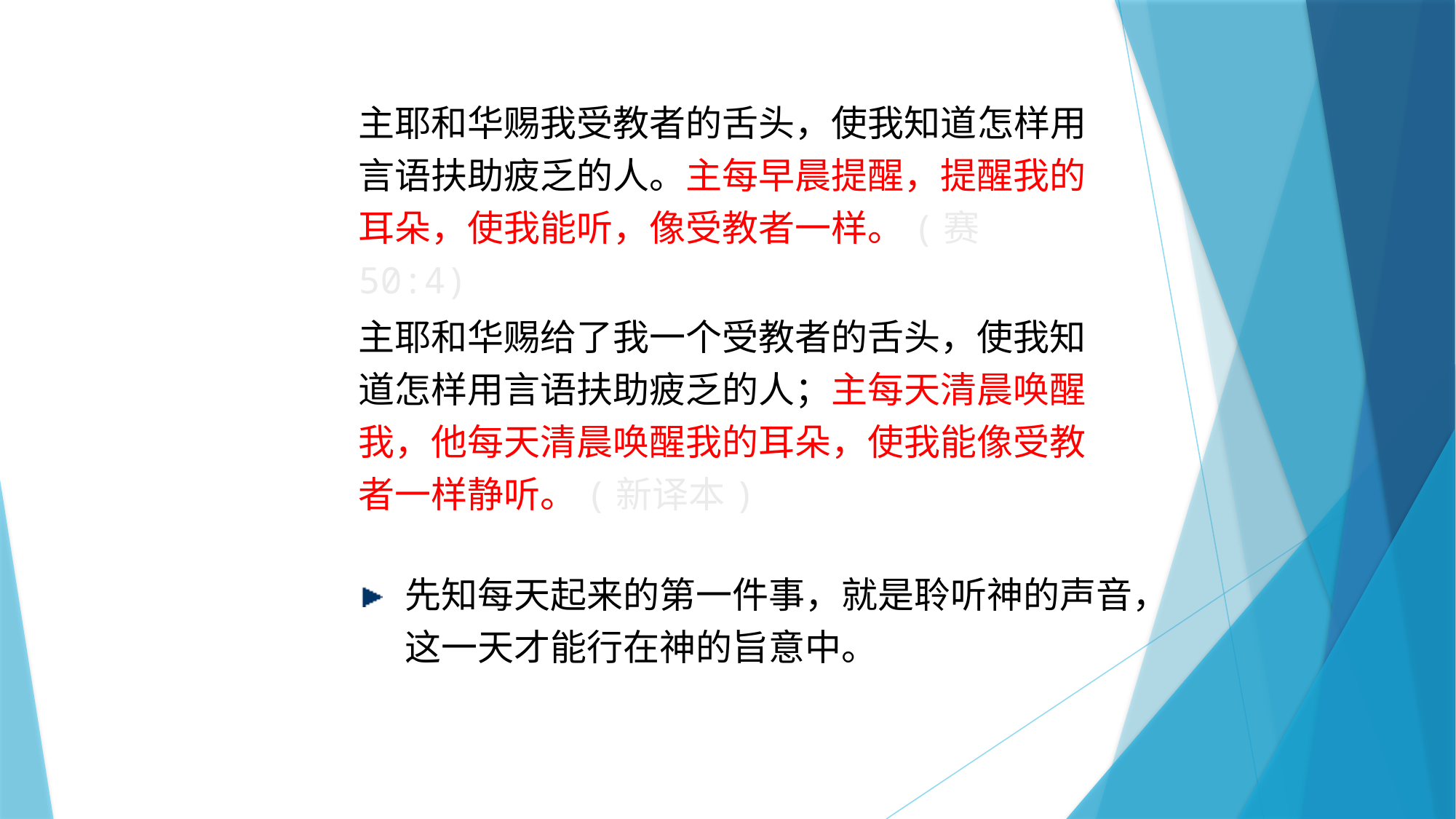

主耶和华赐我受教者的舌头，使我知道怎样用言语扶助疲乏的人。主每早晨提醒，提醒我的耳朵，使我能听，像受教者一样。(赛50:4)
主耶和华赐给了我一个受教者的舌头，使我知道怎样用言语扶助疲乏的人；主每天清晨唤醒我，他每天清晨唤醒我的耳朵，使我能像受教者一样静听。(新译本)
先知每天起来的第一件事，就是聆听神的声音，这一天才能行在神的旨意中。